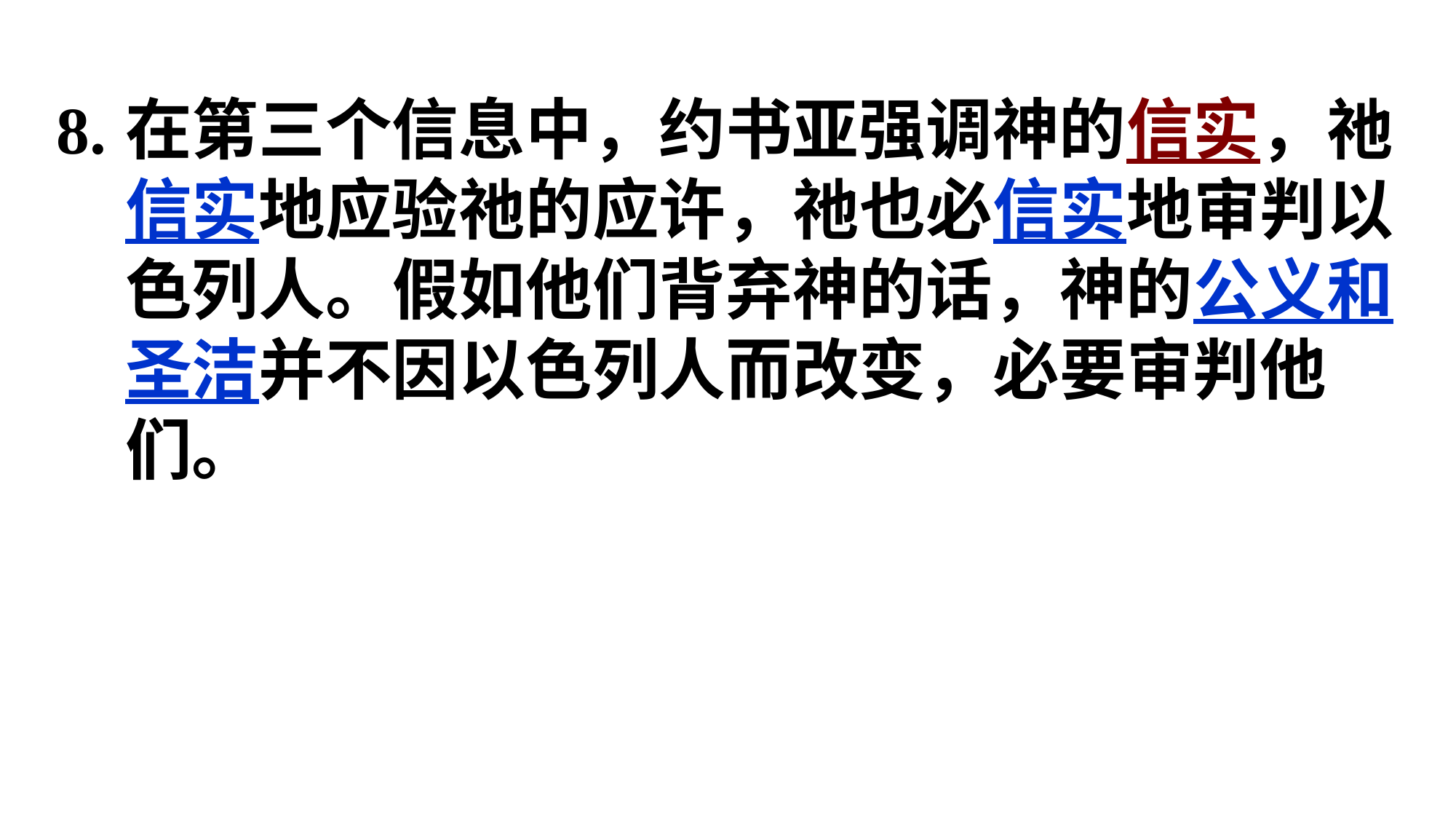

8.	在第三个信息中，约书亚强调神的信实，祂信实地应验祂的应许，祂也必信实地审判以色列人。假如他们背弃神的话，神的公义和圣洁并不因以色列人而改变，必要审判他们。